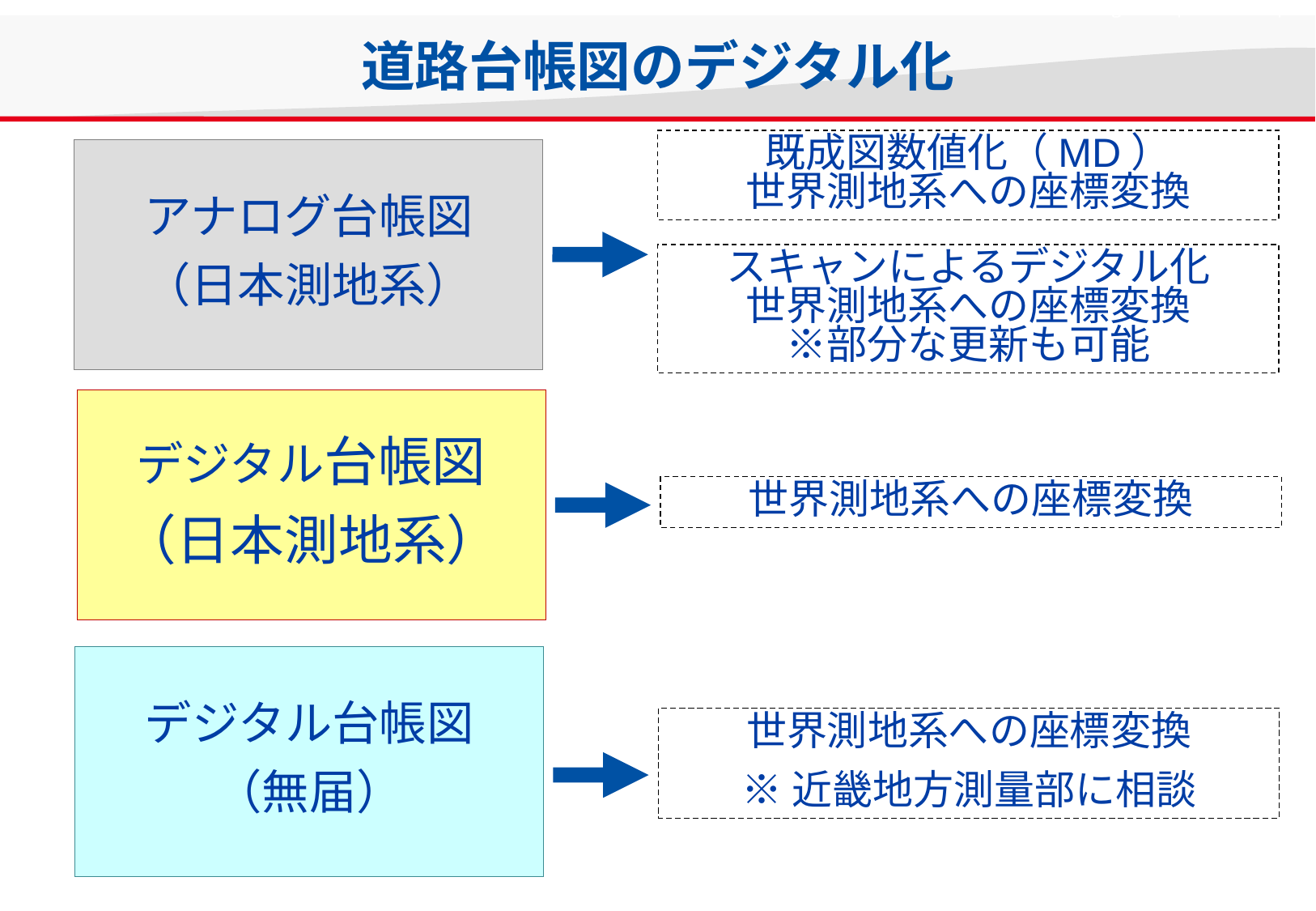

道路台帳図のデジタル化
既成図数値化（MD）
世界測地系への座標変換
アナログ台帳図
（日本測地系）

スキャンによるデジタル化
世界測地系への座標変換
※部分な更新も可能

デジタル台帳図
（日本測地系）
世界測地系への座標変換

デジタル台帳図
（無届）
世界測地系への座標変換
※近畿地方測量部に相談